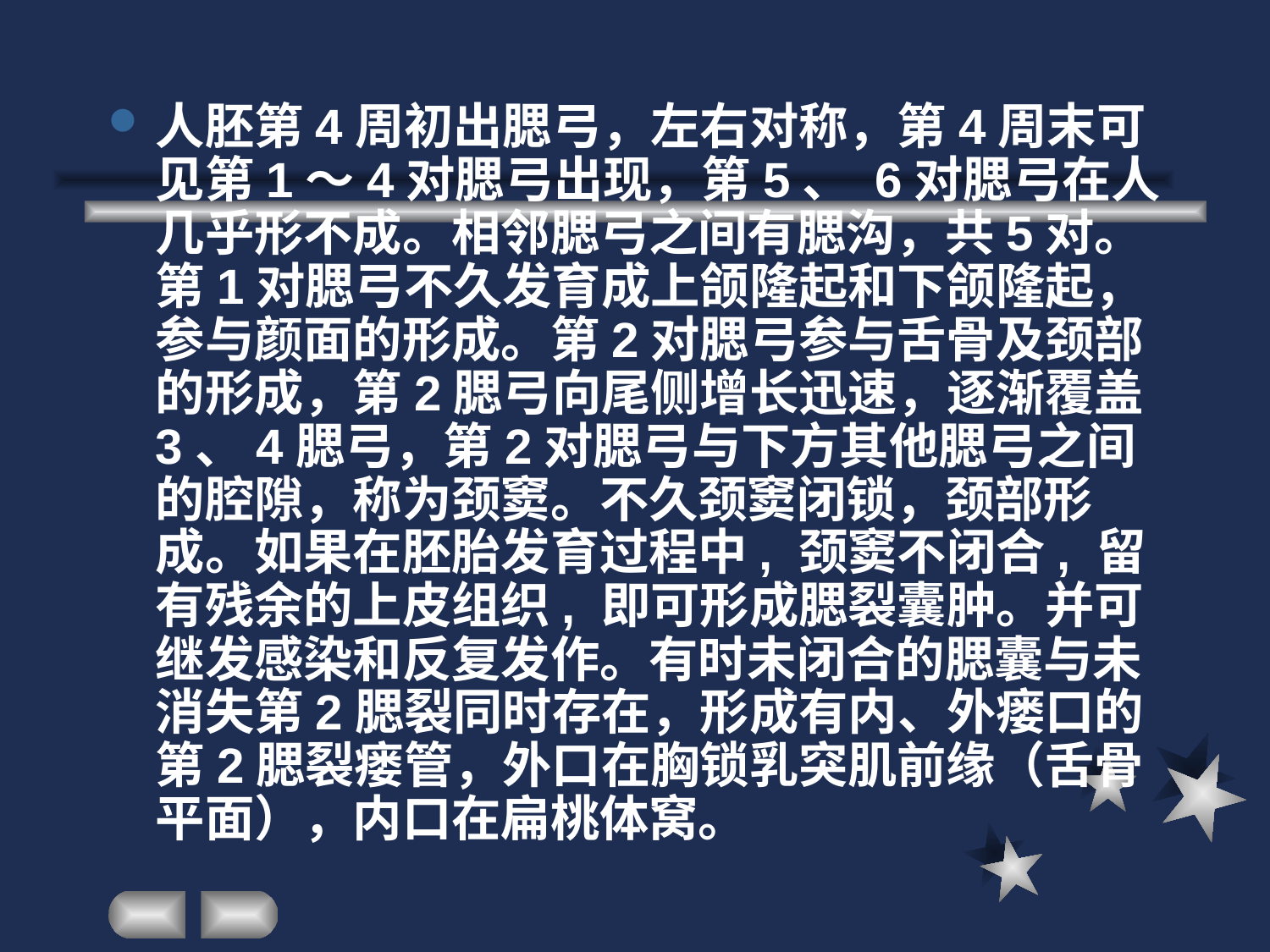

人胚第4周初出腮弓，左右对称，第4周末可见第1～4对腮弓出现，第5、 6对腮弓在人几乎形不成。相邻腮弓之间有腮沟，共5对。第1对腮弓不久发育成上颌隆起和下颌隆起，参与颜面的形成。第2对腮弓参与舌骨及颈部的形成，第2腮弓向尾侧增长迅速，逐渐覆盖3、4腮弓，第2对腮弓与下方其他腮弓之间的腔隙，称为颈窦。不久颈窦闭锁，颈部形成。如果在胚胎发育过程中, 颈窦不闭合, 留有残余的上皮组织, 即可形成腮裂囊肿。并可继发感染和反复发作。有时未闭合的腮囊与未消失第2腮裂同时存在，形成有内、外瘘口的第2腮裂瘘管，外口在胸锁乳突肌前缘（舌骨平面），内口在扁桃体窝。